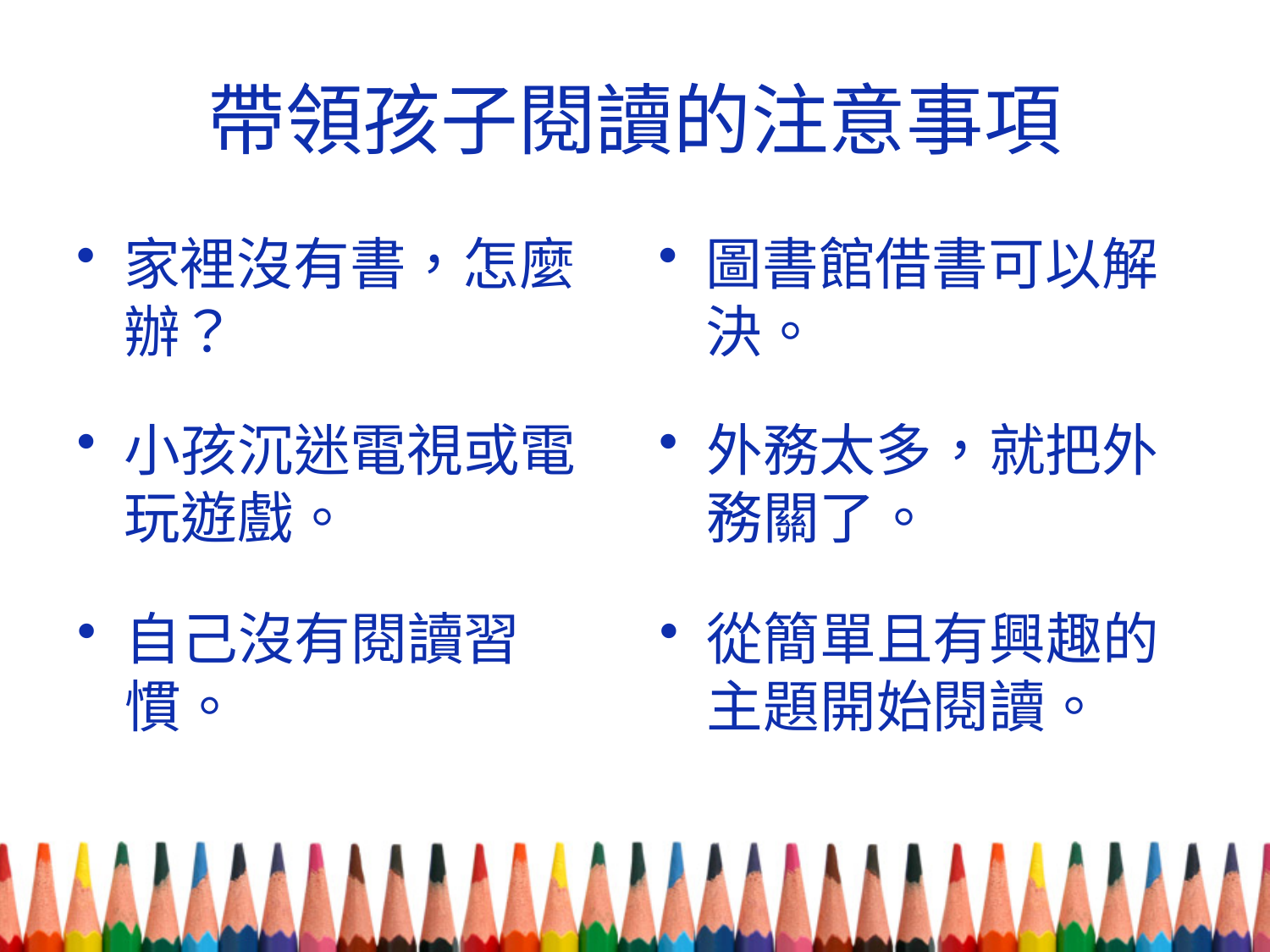

# 帶領孩子閱讀的注意事項
家裡沒有書，怎麼辦？
圖書館借書可以解決。
小孩沉迷電視或電玩遊戲。
外務太多，就把外務關了。
自己沒有閱讀習慣。
從簡單且有興趣的主題開始閱讀。